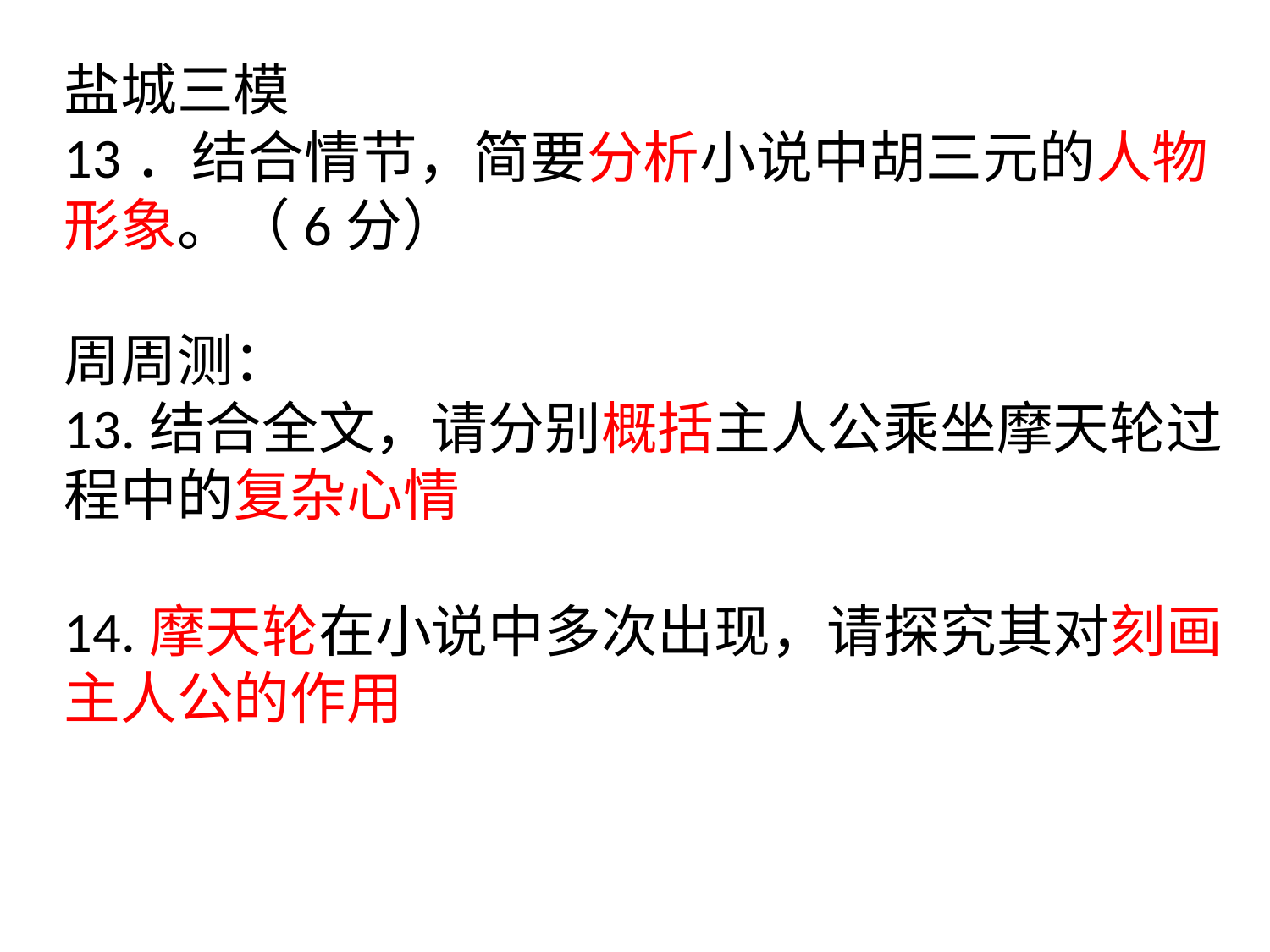

盐城三模
13．结合情节，简要分析小说中胡三元的人物形象。（6分）

周周测：
13.结合全文，请分别概括主人公乘坐摩天轮过程中的复杂心情

14.摩天轮在小说中多次出现，请探究其对刻画主人公的作用